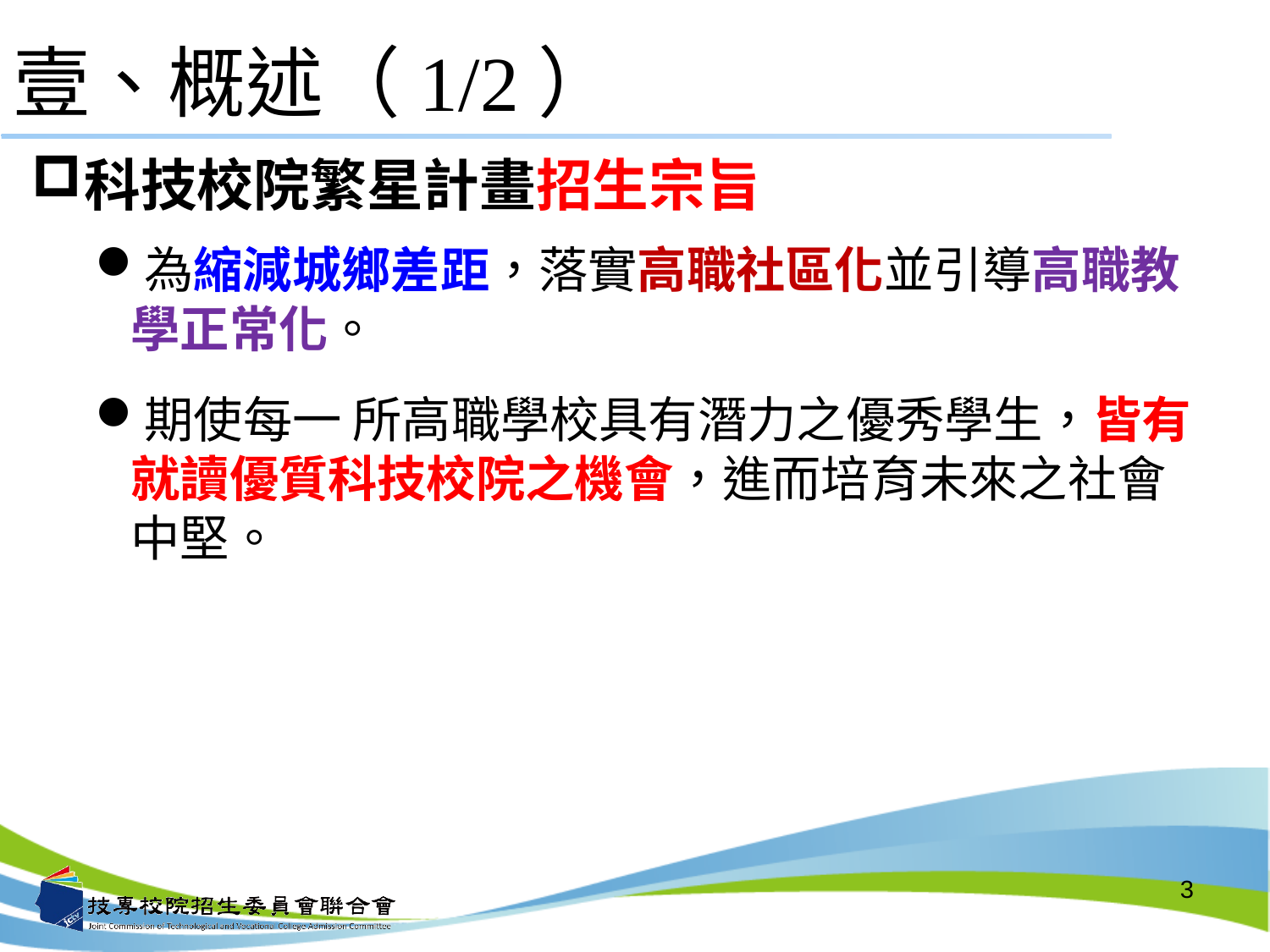

# 壹、概述（1/2）
科技校院繁星計畫招生宗旨
為縮減城鄉差距，落實高職社區化並引導高職教學正常化。
期使每一 所高職學校具有潛力之優秀學生，皆有就讀優質科技校院之機會，進而培育未來之社會中堅。

3